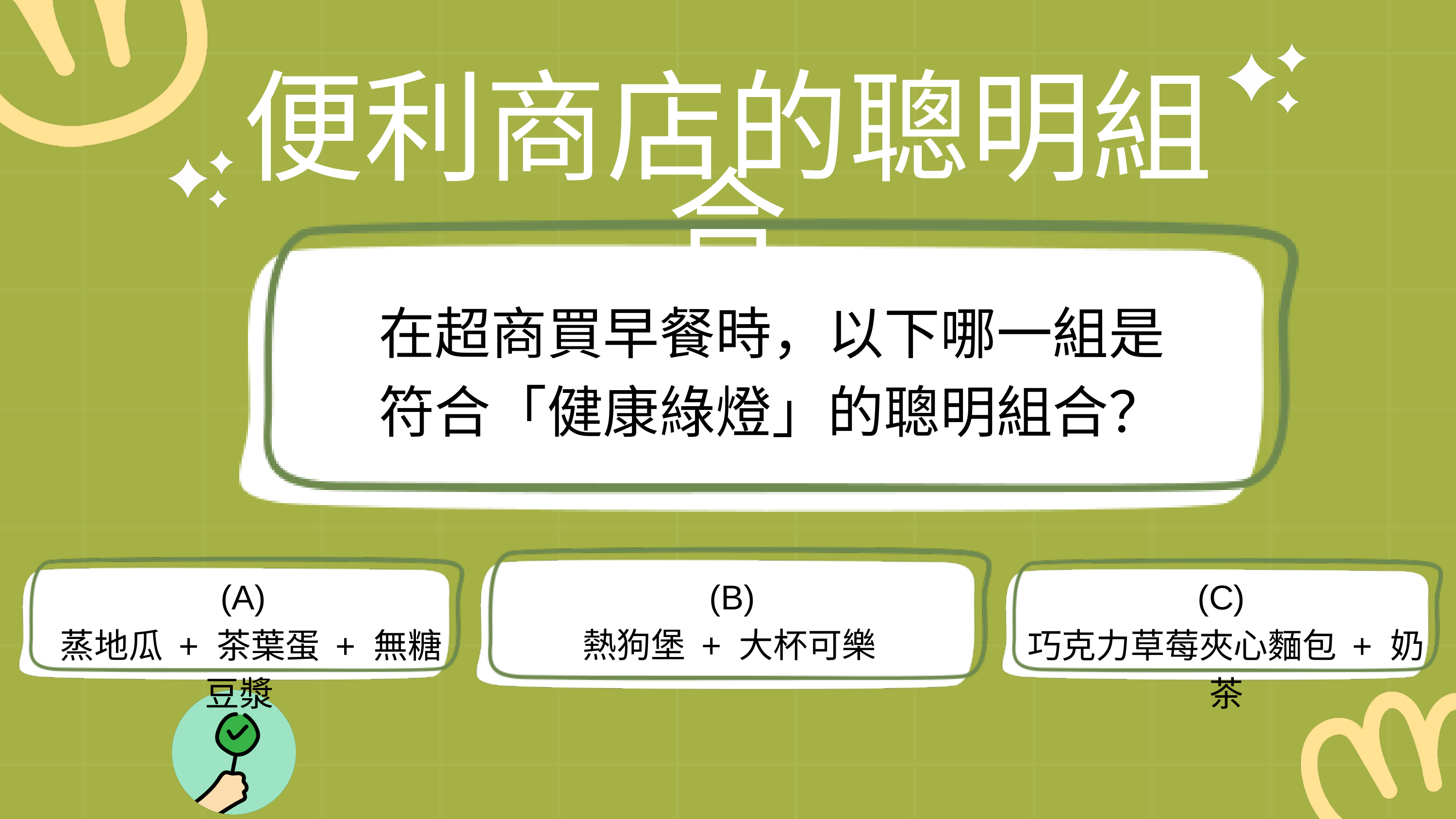

便利商店的聰明組合

在超商買早餐時，以下哪一組是
符合「健康綠燈」的聰明組合？

(A)
 蒸地瓜 + 茶葉蛋 + 無糖豆漿
(B)
熱狗堡 + 大杯可樂
(C)
巧克力草莓夾心麵包 + 奶茶